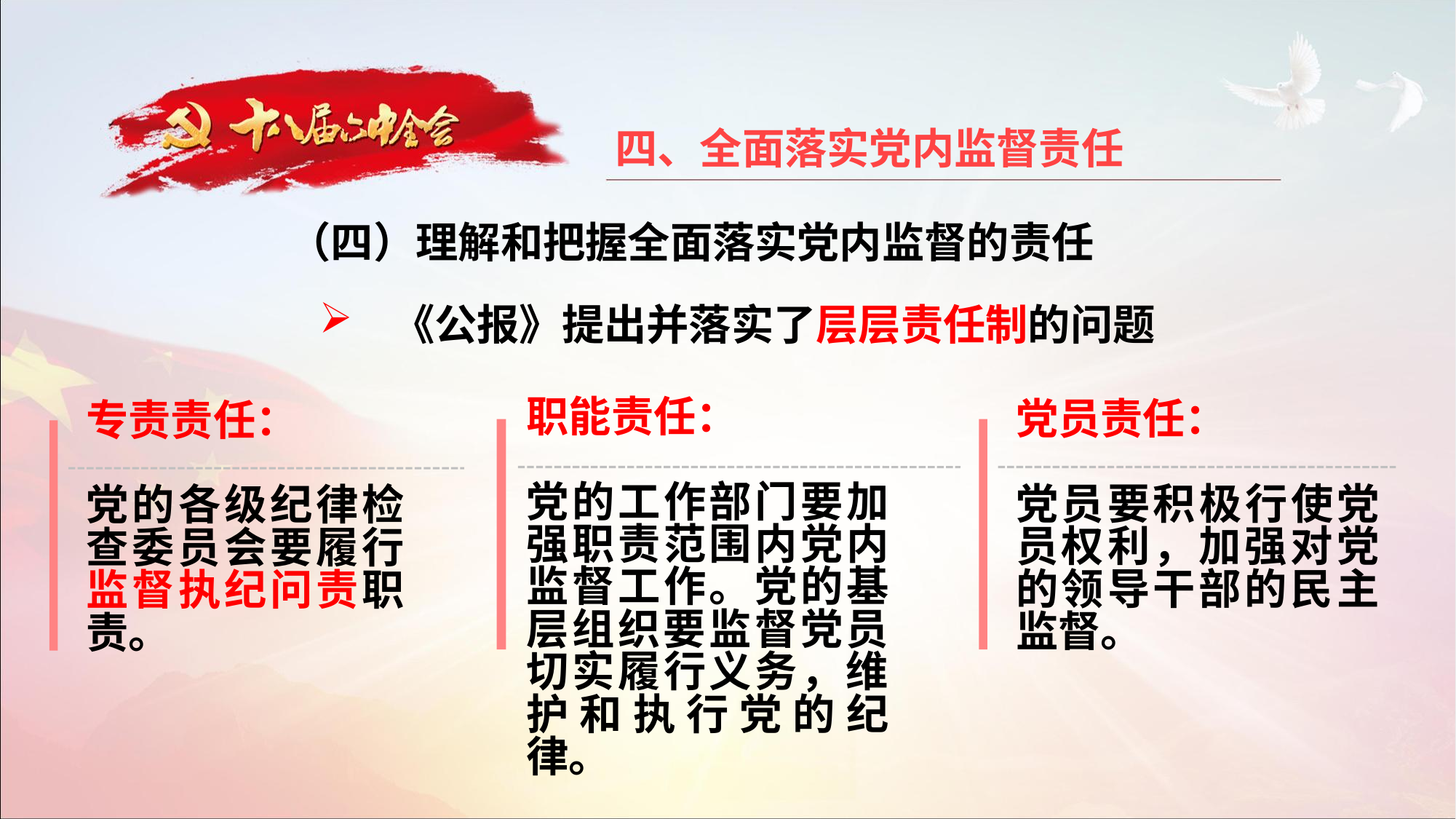

四、全面落实党内监督责任
（四）理解和把握全面落实党内监督的责任

   《公报》提出并落实了层层责任制的问题
职能责任：

党的工作部门要加强职责范围内党内监督工作。党的基层组织要监督党员切实履行义务，维护和执行党的纪律。

党员责任：

党员要积极行使党员权利，加强对党的领导干部的民主监督。

专责责任：

党的各级纪律检查委员会要履行监督执纪问责职责。